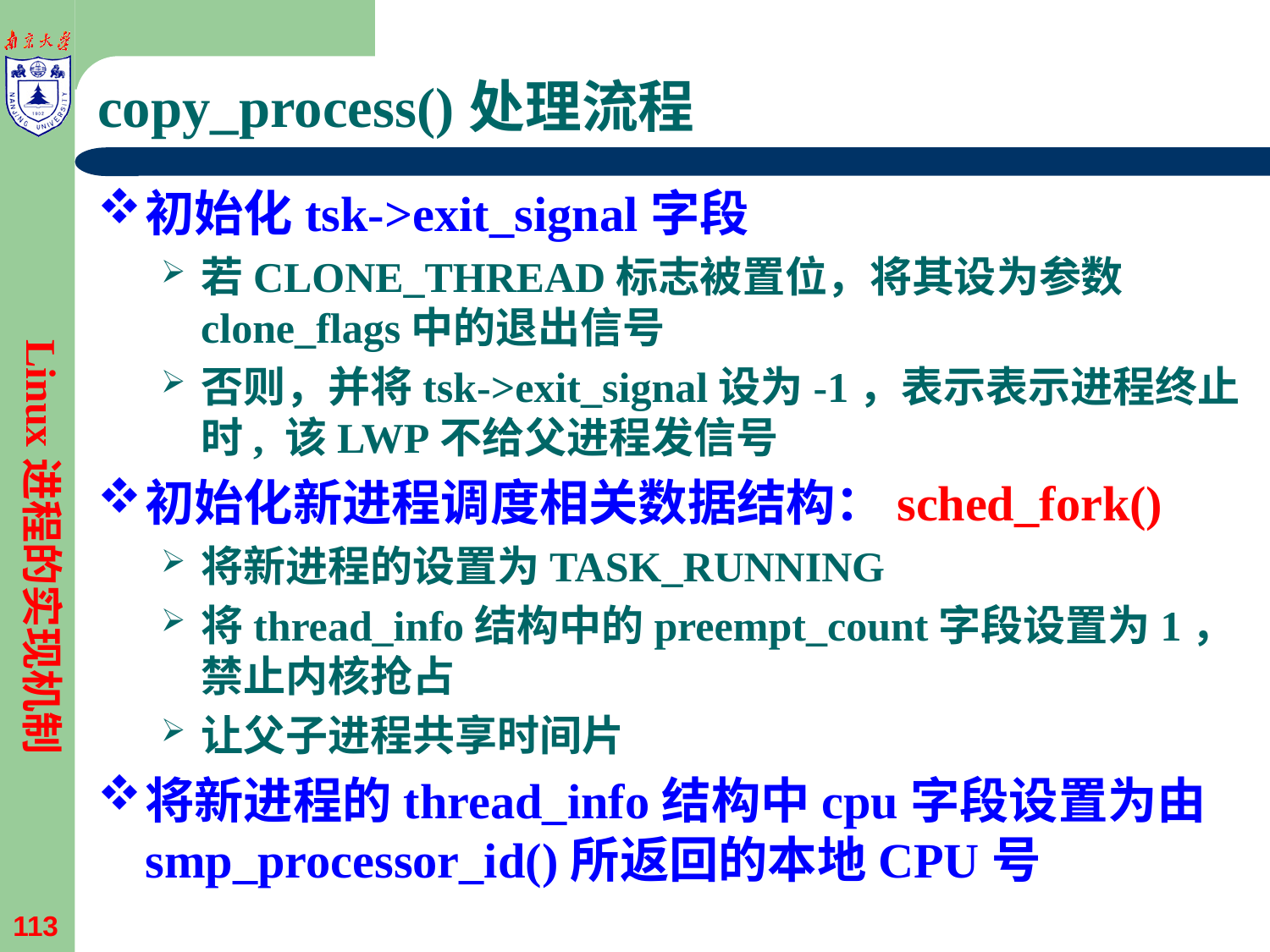

# copy_process()处理流程
初始化tsk->exit_signal字段
若CLONE_THREAD标志被置位，将其设为参数clone_flags中的退出信号
否则，并将tsk->exit_signal设为-1，表示表示进程终止时, 该LWP不给父进程发信号
初始化新进程调度相关数据结构：sched_fork()
将新进程的设置为TASK_RUNNING
将thread_info结构中的preempt_count字段设置为1，禁止内核抢占
让父子进程共享时间片
将新进程的thread_info结构中cpu字段设置为由smp_processor_id()所返回的本地CPU号
Linux进程的实现机制
113